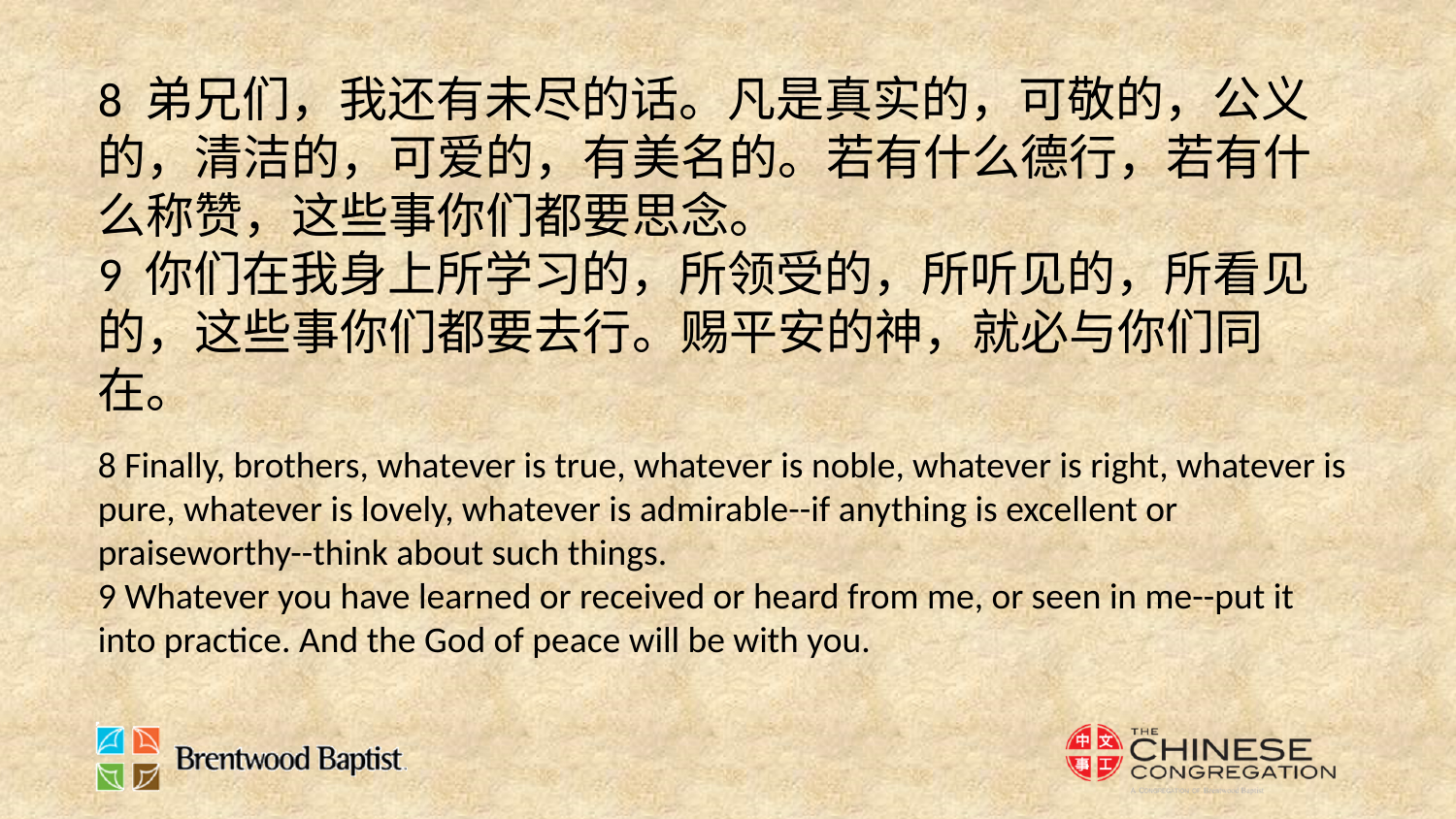

8 弟兄们，我还有未尽的话。凡是真实的，可敬的，公义的，清洁的，可爱的，有美名的。若有什么德行，若有什么称赞，这些事你们都要思念。
9 你们在我身上所学习的，所领受的，所听见的，所看见的，这些事你们都要去行。赐平安的神，就必与你们同在。

8 Finally, brothers, whatever is true, whatever is noble, whatever is right, whatever is pure, whatever is lovely, whatever is admirable--if anything is excellent or praiseworthy--think about such things.
9 Whatever you have learned or received or heard from me, or seen in me--put it into practice. And the God of peace will be with you.